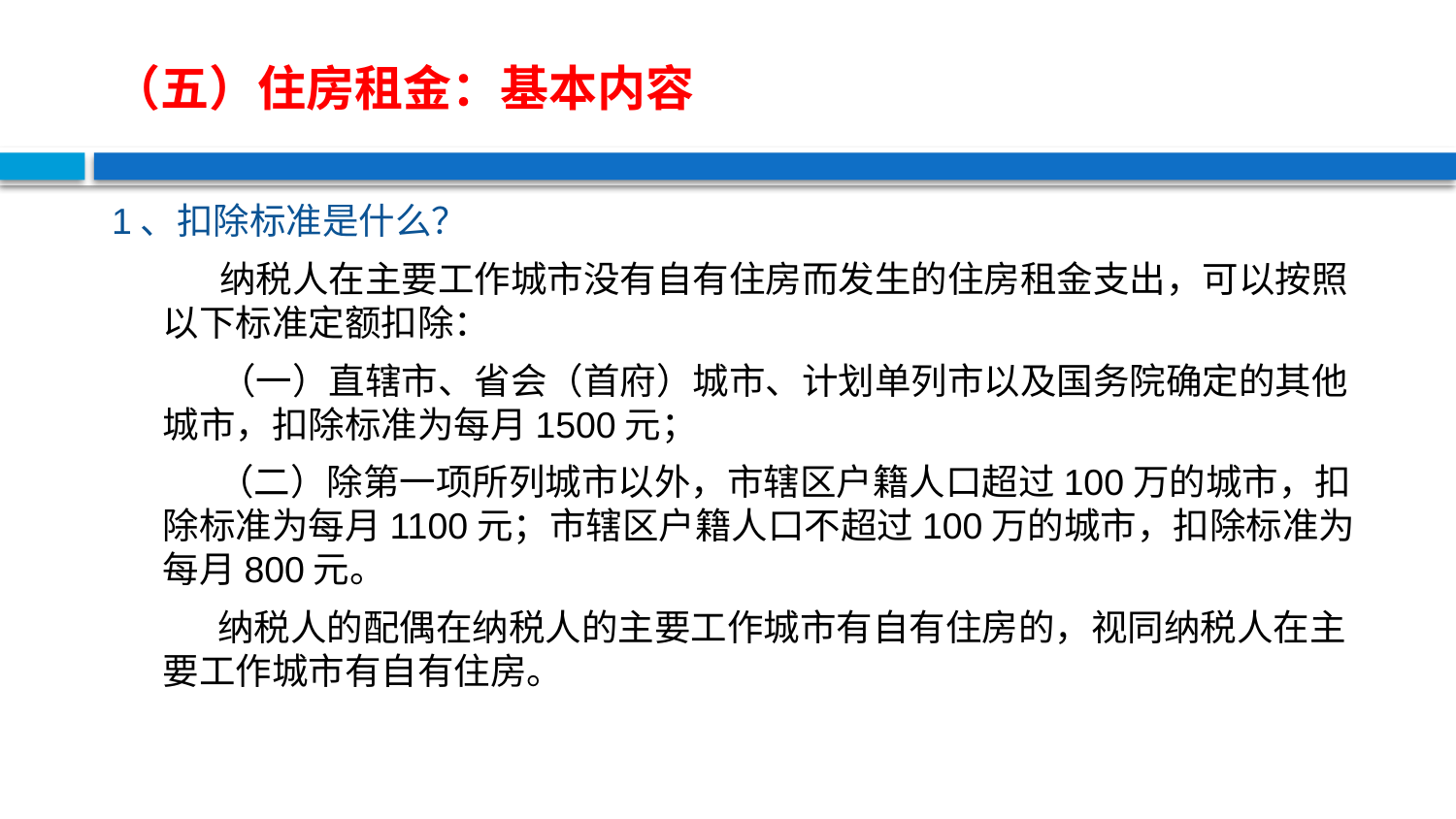

# （五）住房租金：基本内容
1、扣除标准是什么？
            纳税人在主要工作城市没有自有住房而发生的住房租金支出，可以按照以下标准定额扣除：
            （一）直辖市、省会（首府）城市、计划单列市以及国务院确定的其他城市，扣除标准为每月1500元；
　　    （二）除第一项所列城市以外，市辖区户籍人口超过100万的城市，扣除标准为每月1100元；市辖区户籍人口不超过100万的城市，扣除标准为每月800元。
　　    纳税人的配偶在纳税人的主要工作城市有自有住房的，视同纳税人在主要工作城市有自有住房。